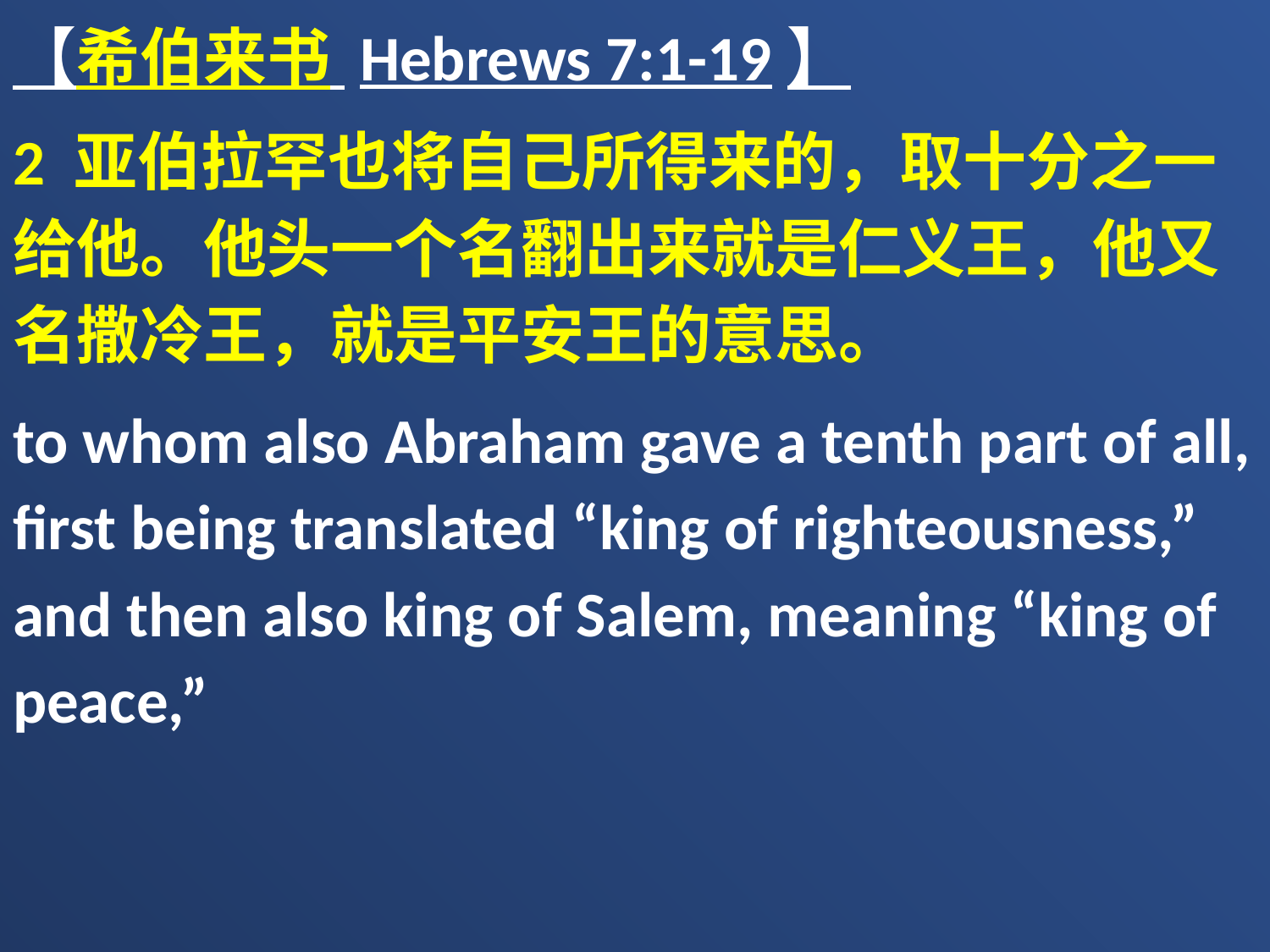

【希伯来书 Hebrews 7:1-19】
2 亚伯拉罕也将自己所得来的，取十分之一给他。他头一个名翻出来就是仁义王，他又名撒冷王，就是平安王的意思。
to whom also Abraham gave a tenth part of all, first being translated “king of righteousness,” and then also king of Salem, meaning “king of peace,”